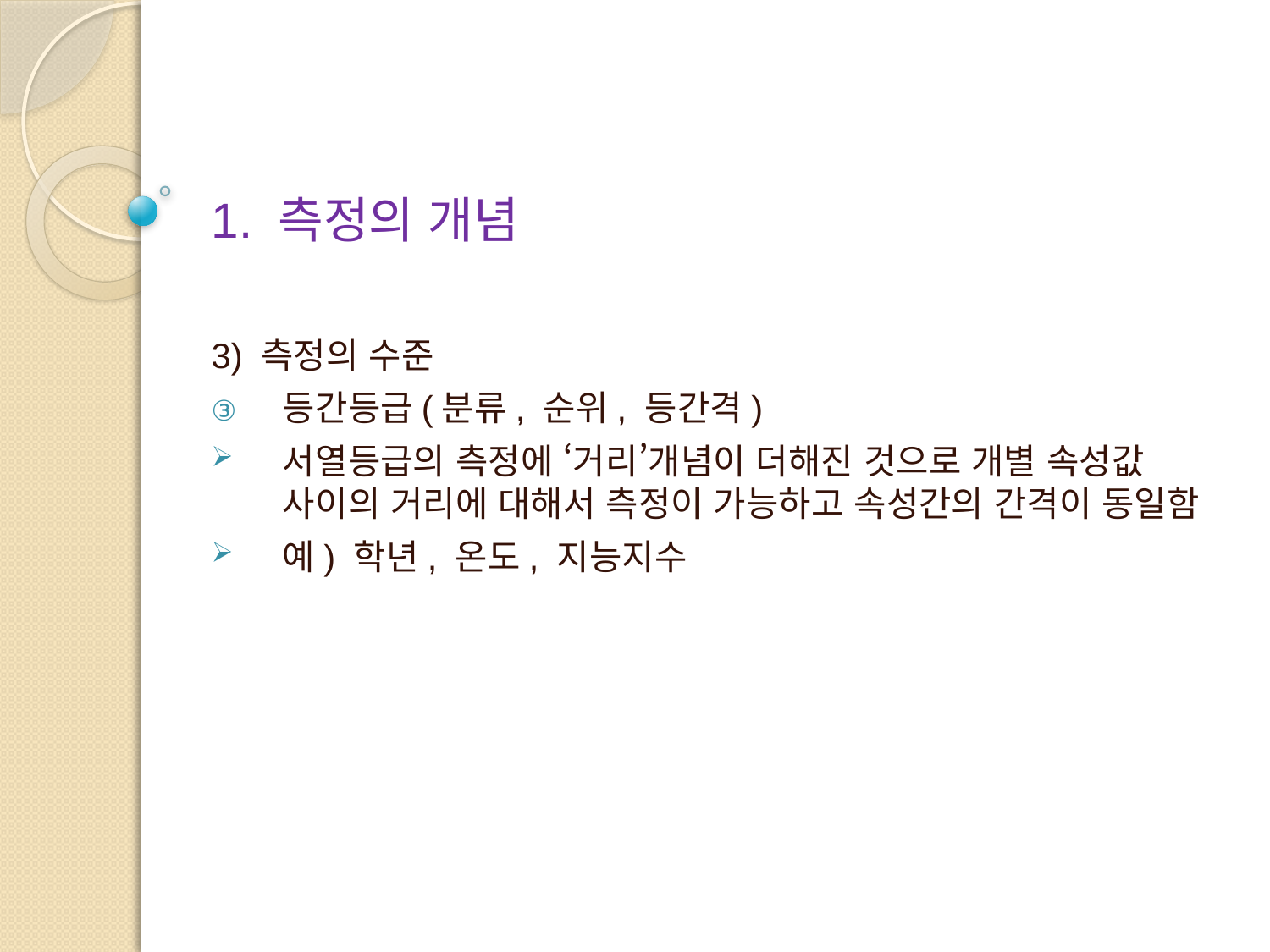

# 1. 측정의 개념
3) 측정의 수준
등간등급(분류, 순위, 등간격)
서열등급의 측정에 ‘거리’개념이 더해진 것으로 개별 속성값 사이의 거리에 대해서 측정이 가능하고 속성간의 간격이 동일함
예) 학년, 온도, 지능지수